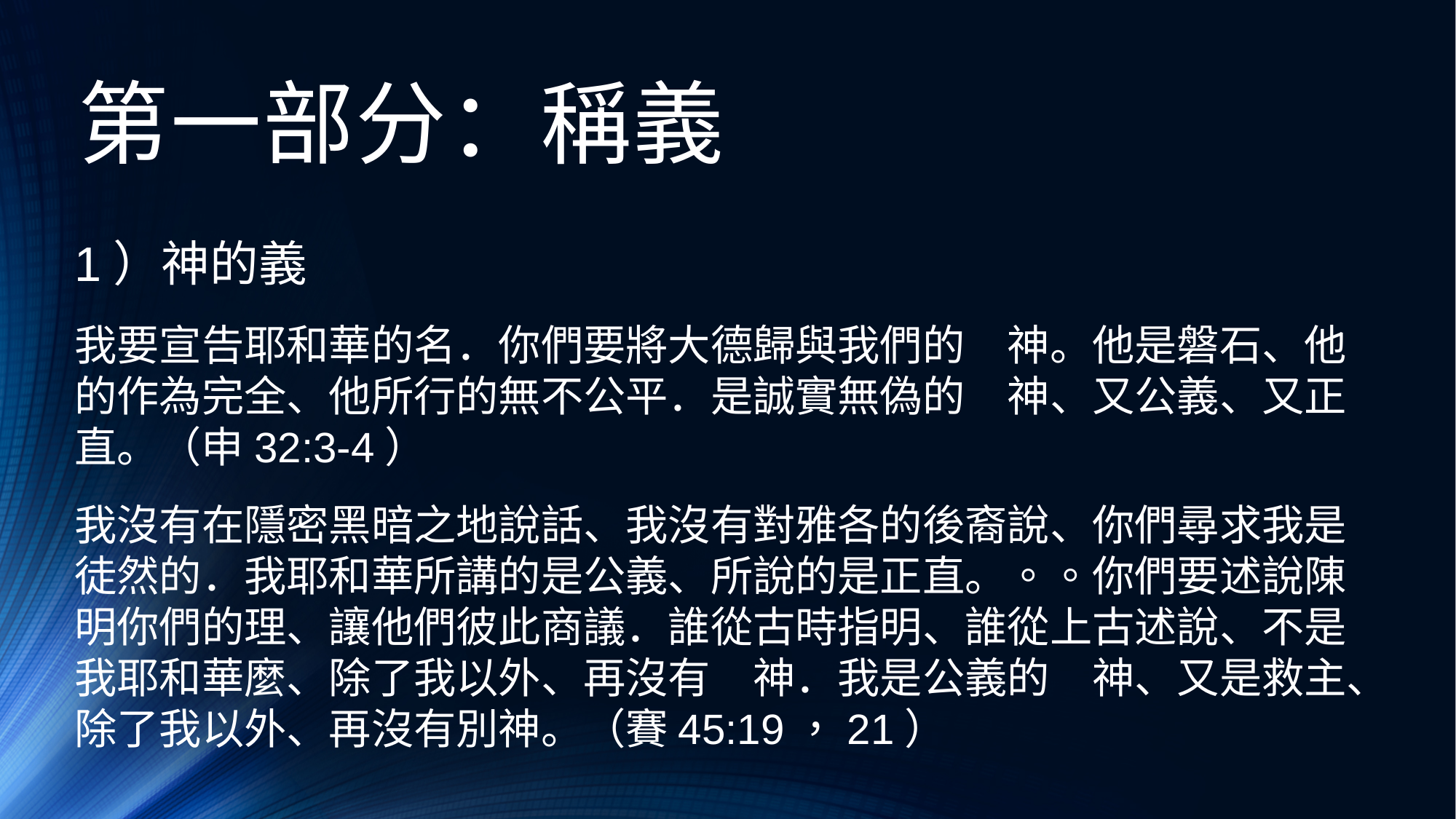

# 第一部分：稱義
1）神的義
我要宣告耶和華的名．你們要將大德歸與我們的　神。他是磐石、他的作為完全、他所行的無不公平．是誠實無偽的　神、又公義、又正直。（申32:3-4）
我沒有在隱密黑暗之地說話、我沒有對雅各的後裔說、你們尋求我是徒然的．我耶和華所講的是公義、所說的是正直。。。你們要述說陳明你們的理、讓他們彼此商議．誰從古時指明、誰從上古述說、不是我耶和華麼、除了我以外、再沒有　神．我是公義的　神、又是救主、除了我以外、再沒有別神。（賽45:19，21）